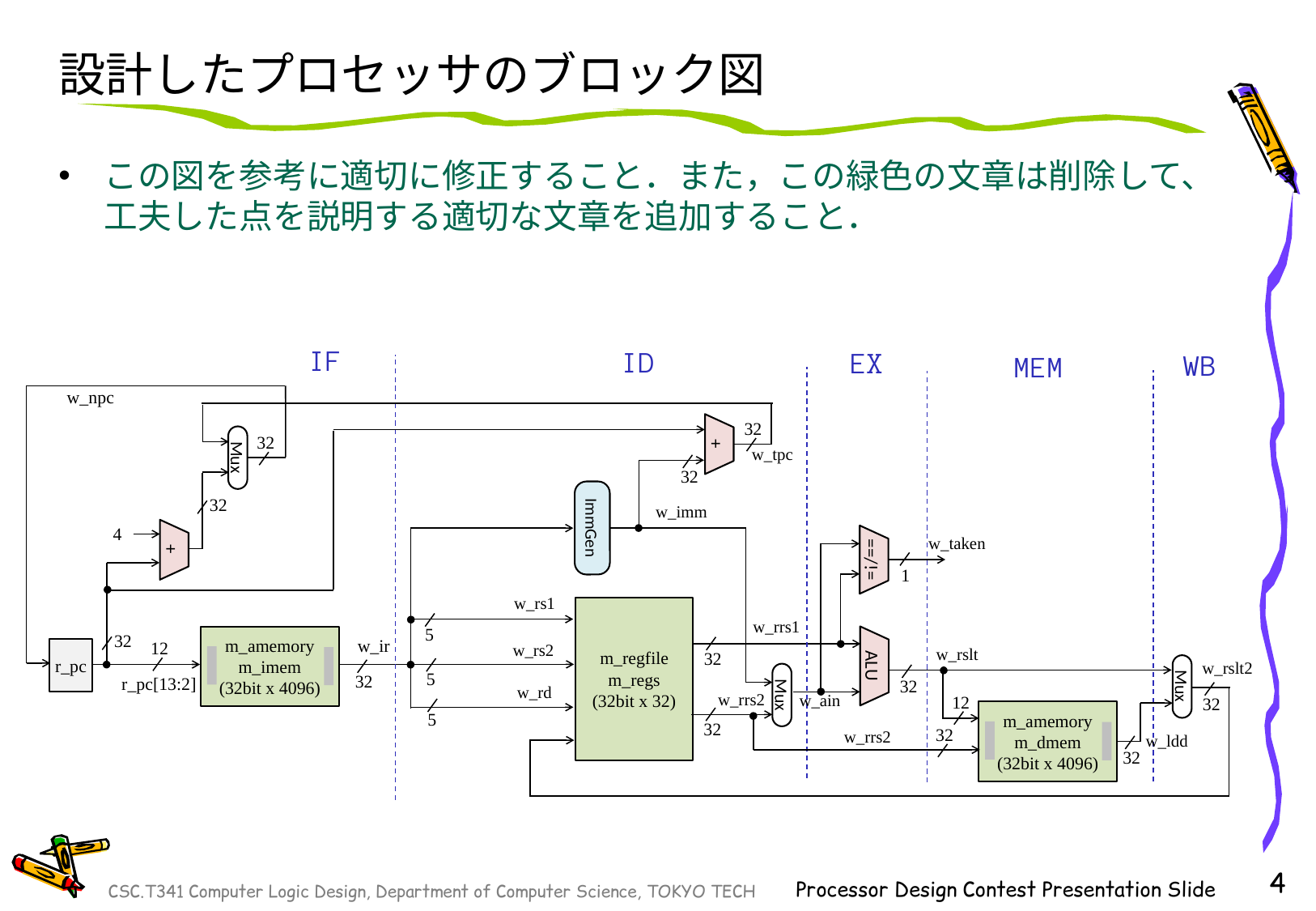

# 設計したプロセッサのブロック図
この図を参考に適切に修正すること．また，この緑色の文章は削除して、工夫した点を説明する適切な文章を追加すること．

IF
ID
EX
WB
MEM
w_npc
32
Mux
+
32
w_tpc
32
ImmGen
32
w_imm
4

w_taken
+
==/!=
1

w_rs1
m_regfile
m_regs
(32bit x 32)
w_rrs1

5
m_amemory
m_imem
(32bit x 4096)
32
w_ir
12
r_pc
w_rs2

w_rslt

32
ALU
Mux
w_rslt2

Mux

5
32
r_pc[13:2]
32
w_rd
w_rrs2

w_ain
12
32
m_amemory
m_dmem
(32bit x 4096)
5

32

32
w_rrs2
w_ldd
32
4
Processor Design Contest Presentation Slide